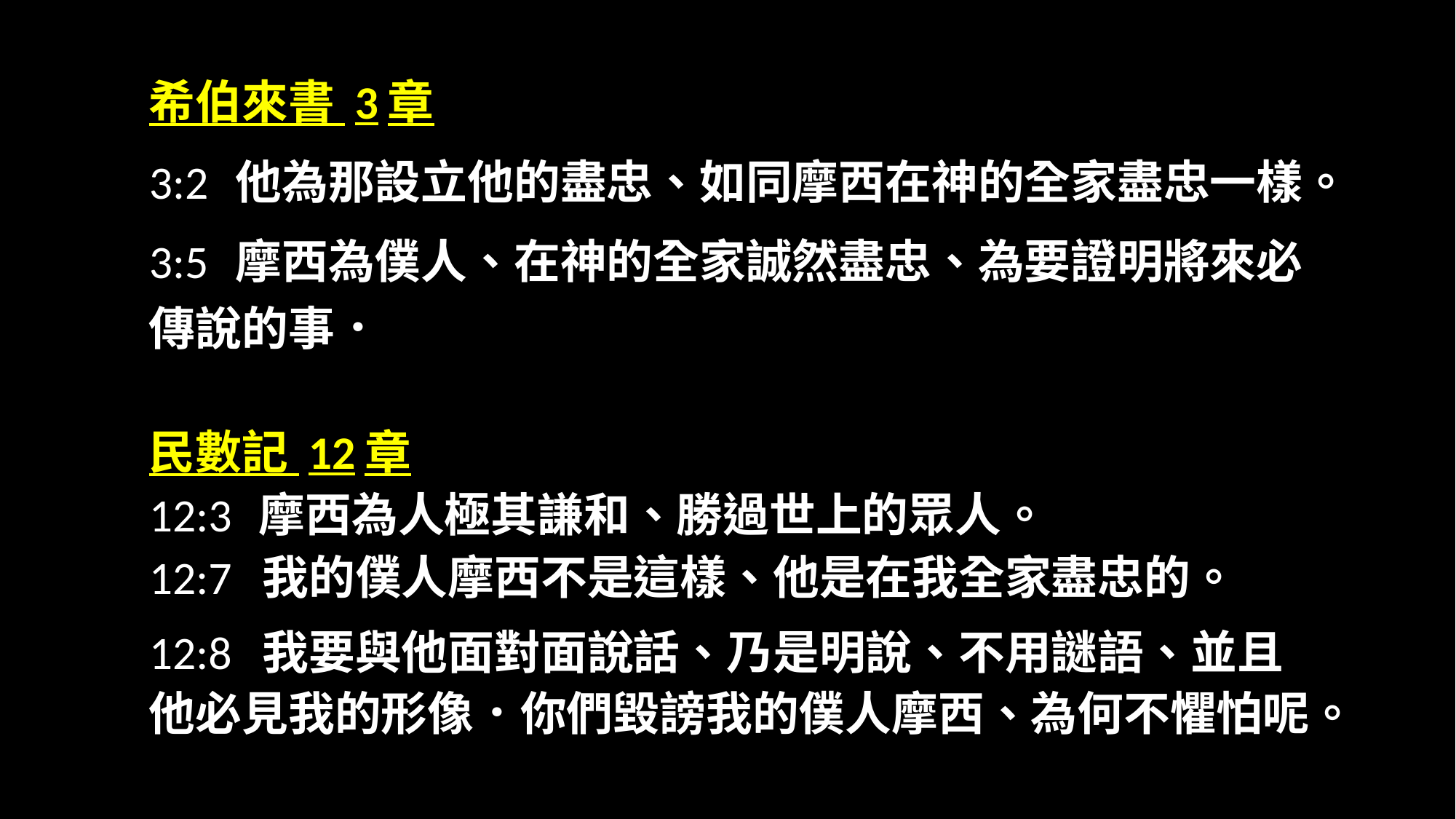

#
希伯來書 3章
3:2   他為那設立他的盡忠、如同摩西在神的全家盡忠一樣。
3:5   摩西為僕人、在神的全家誠然盡忠、為要證明將來必傳說的事．
民數記 12章
12:3   摩西為人極其謙和、勝過世上的眾人。
12:7  我的僕人摩西不是這樣、他是在我全家盡忠的。
12:8  我要與他面對面說話、乃是明說、不用謎語、並且他必見我的形像．你們毀謗我的僕人摩西、為何不懼怕呢。